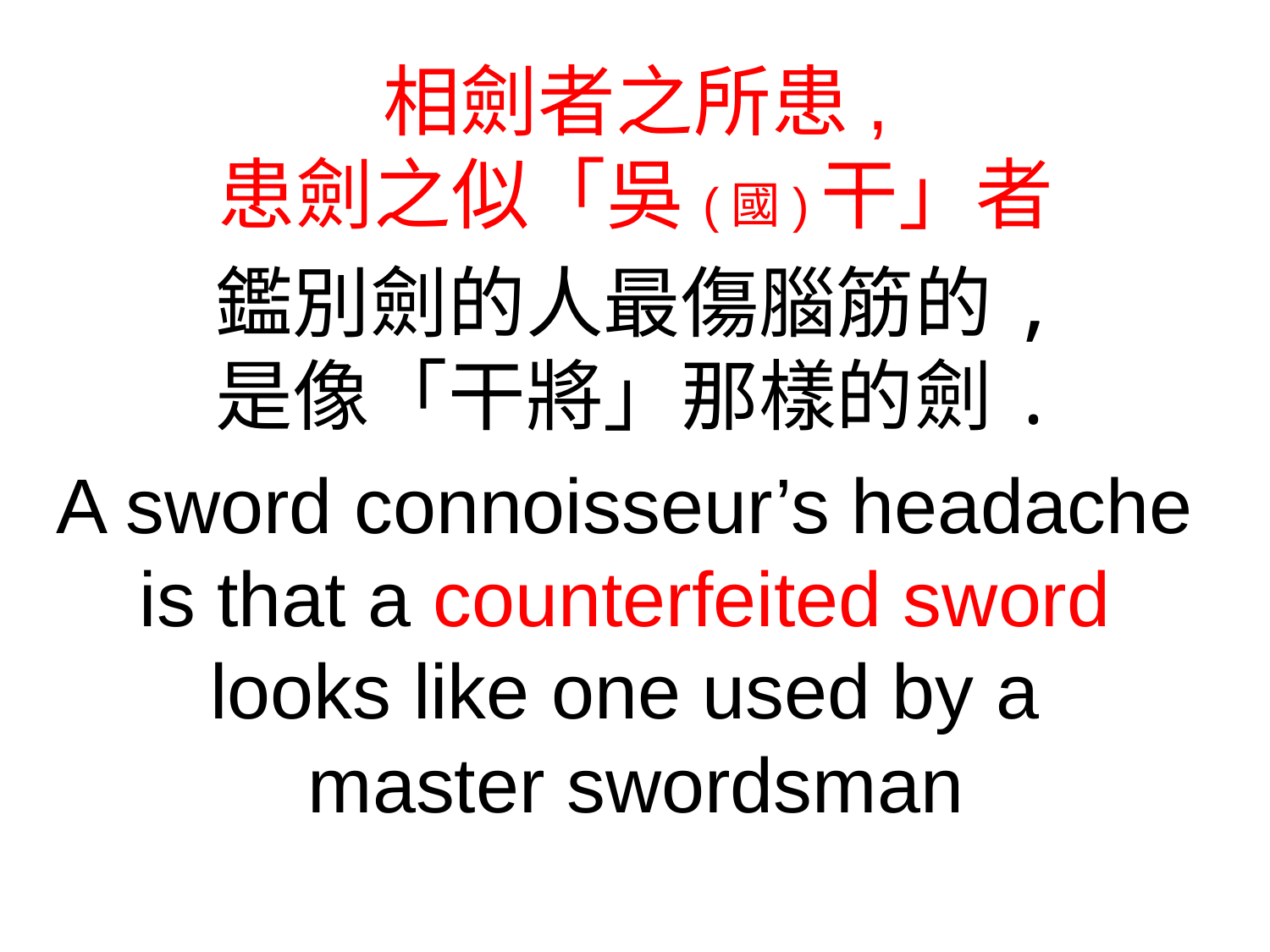

相劍者之所患,
患劍之似「吳(國)干」者
鑑別劍的人最傷腦筋的,
是像「干將」那樣的劍.
A sword connoisseur’s headache
is that a counterfeited sword
looks like one used by a
master swordsman